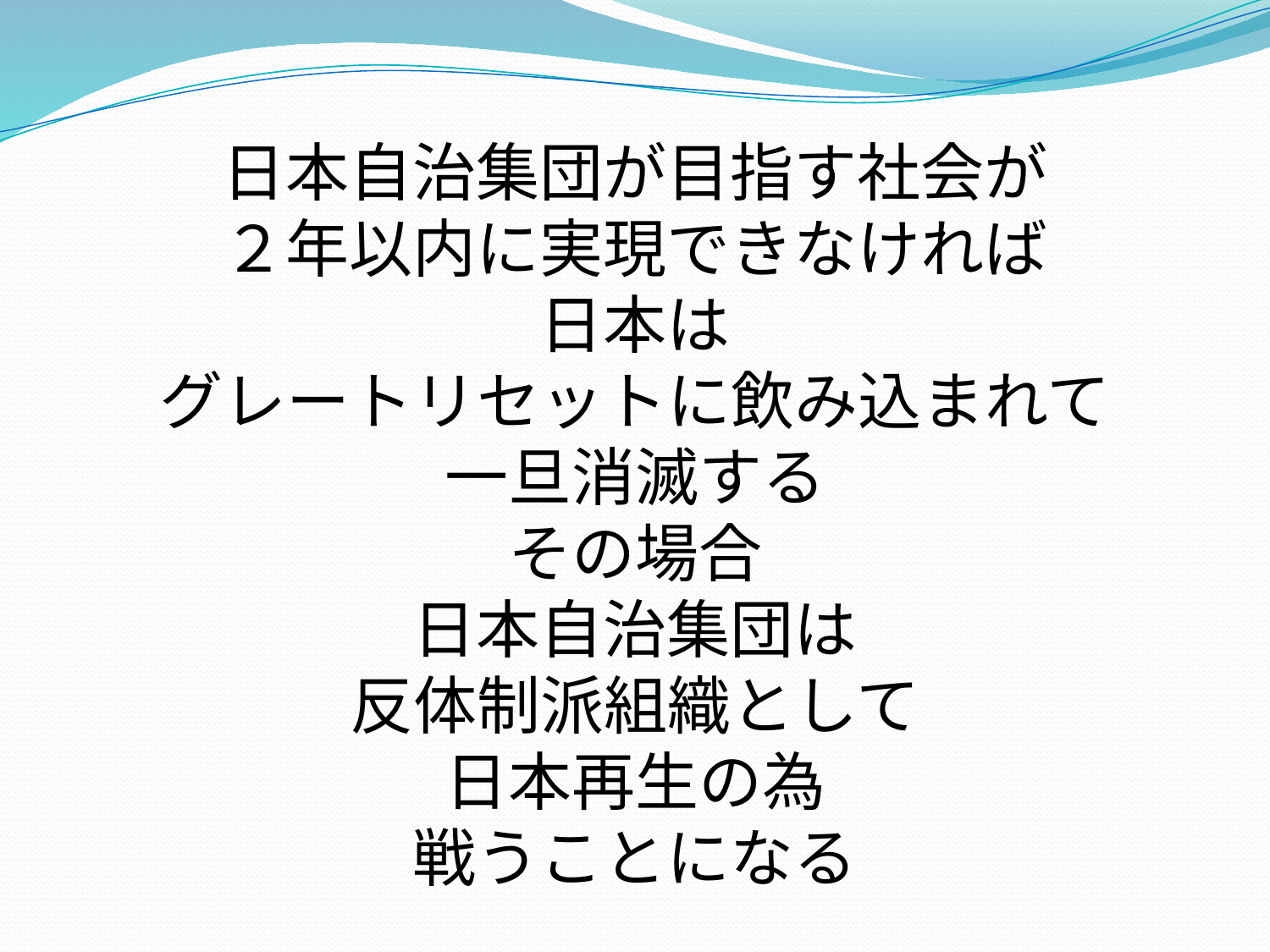

日本自治集団が目指す社会が
２年以内に実現できなければ
日本は
グレートリセットに飲み込まれて
一旦消滅する
その場合
日本自治集団は
反体制派組織として
日本再生の為
戦うことになる